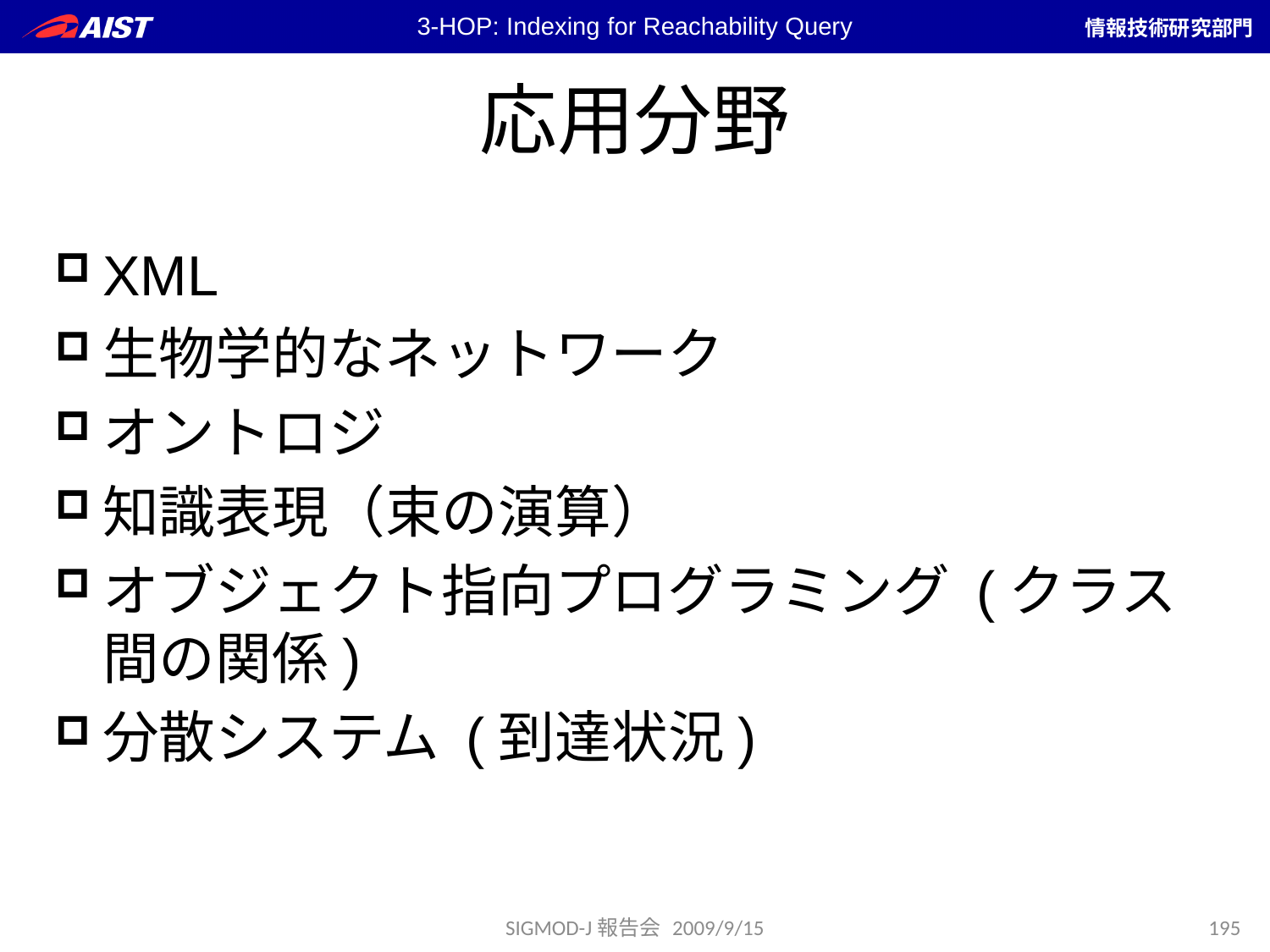

3-HOP: Indexing for Reachability Query
# 応用分野
XML
生物学的なネットワーク
オントロジ
知識表現（束の演算）
オブジェクト指向プログラミング (クラス間の関係)
分散システム (到達状況)

SIGMOD-J報告会 2009/9/15
195